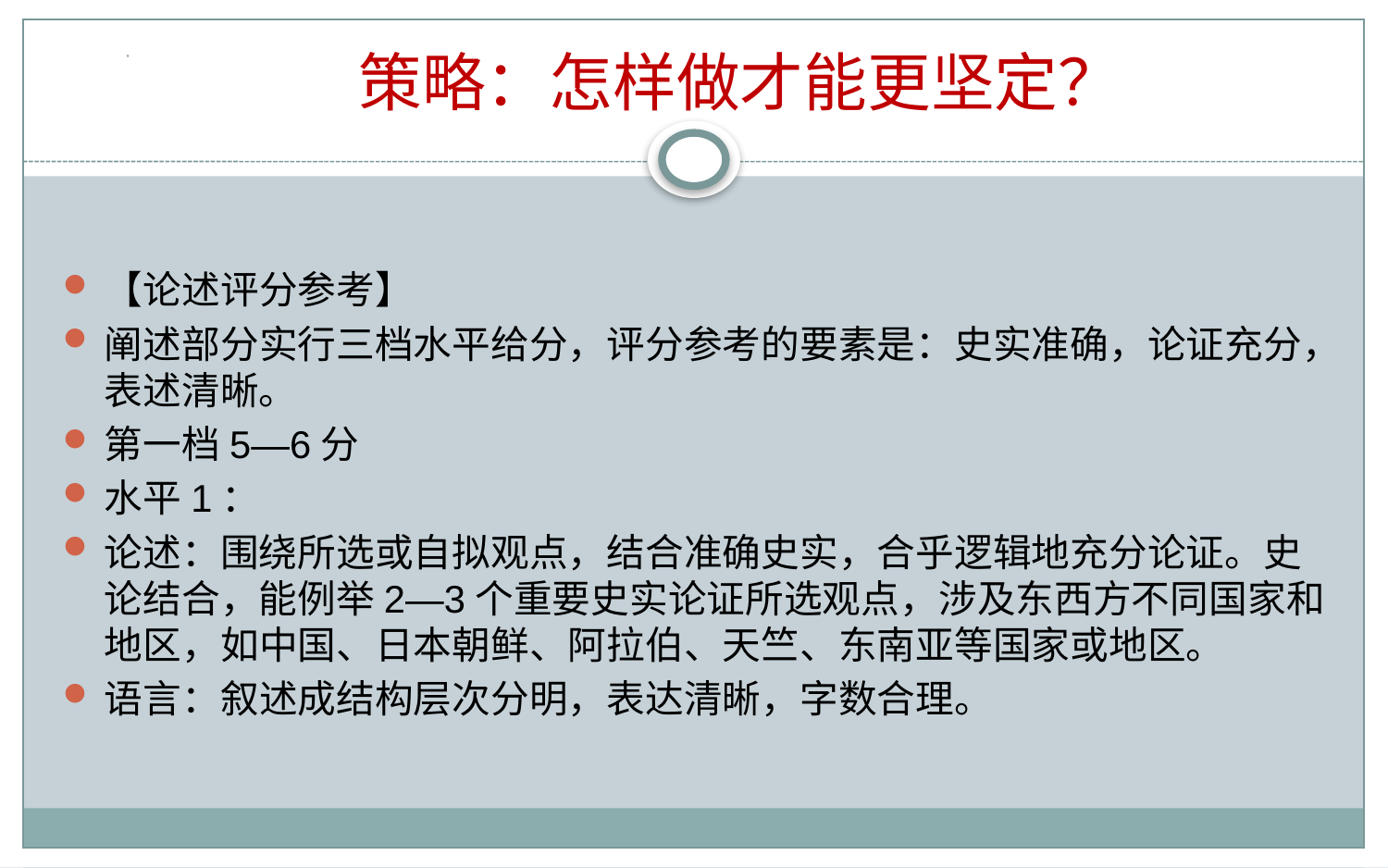

策略：怎样做才能更坚定？
【论述评分参考】
阐述部分实行三档水平给分，评分参考的要素是：史实准确，论证充分，表述清晰。
第一档5—6分
水平1：
论述：围绕所选或自拟观点，结合准确史实，合乎逻辑地充分论证。史论结合，能例举2—3个重要史实论证所选观点，涉及东西方不同国家和地区，如中国、日本朝鲜、阿拉伯、天竺、东南亚等国家或地区。
语言：叙述成结构层次分明，表达清晰，字数合理。